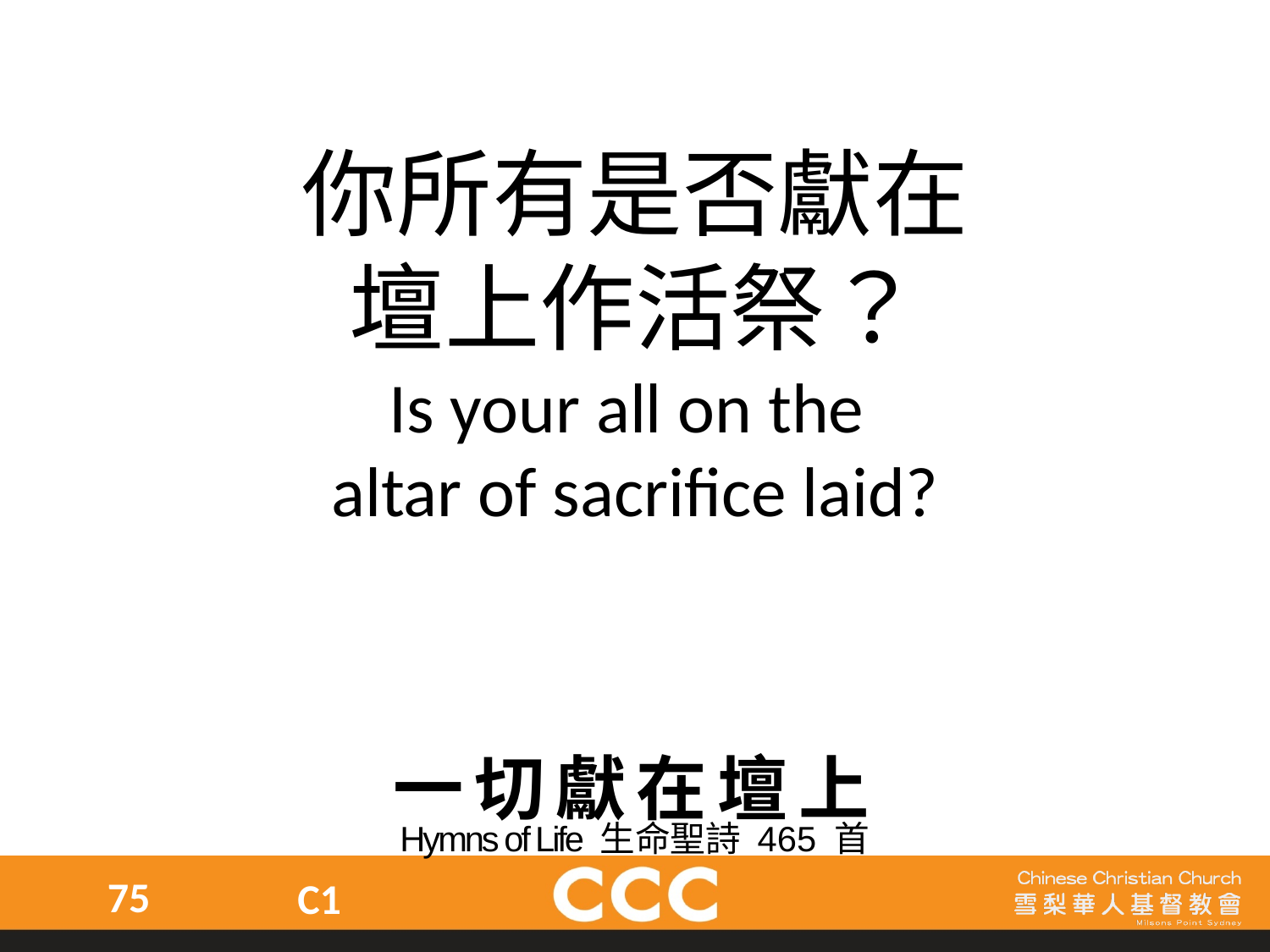

你所有是否獻在
壇上作活祭？
Is your all on the
altar of sacrifice laid?
一切獻在壇上
Hymns of Life 生命聖詩 465 首
75
C1